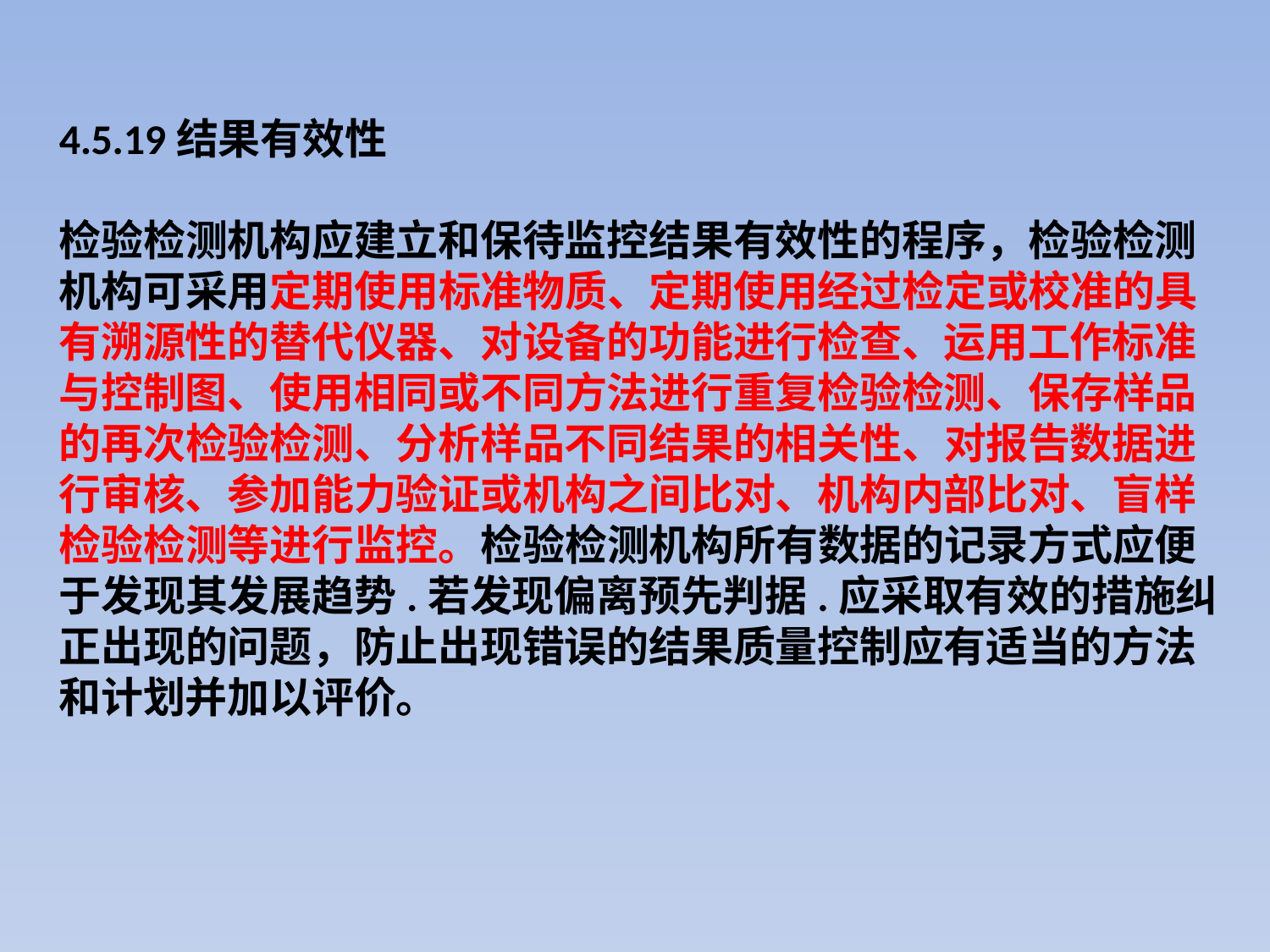

4.5.19结果有效性

检验检测机构应建立和保待监控结果有效性的程序，检验检测机构可采用定期使用标准物质、定期使用经过检定或校准的具有溯源性的替代仪器、对设备的功能进行检查、运用工作标准与控制图、使用相同或不同方法进行重复检验检测、保存样品的再次检验检测、分析样品不同结果的相关性、对报告数据进行审核、参加能力验证或机构之间比对、机构内部比对、盲样检验检测等进行监控。检验检测机构所有数据的记录方式应便于发现其发展趋势.若发现偏离预先判据.应采取有效的措施纠正出现的问题，防止出现错误的结果质量控制应有适当的方法和计划并加以评价。